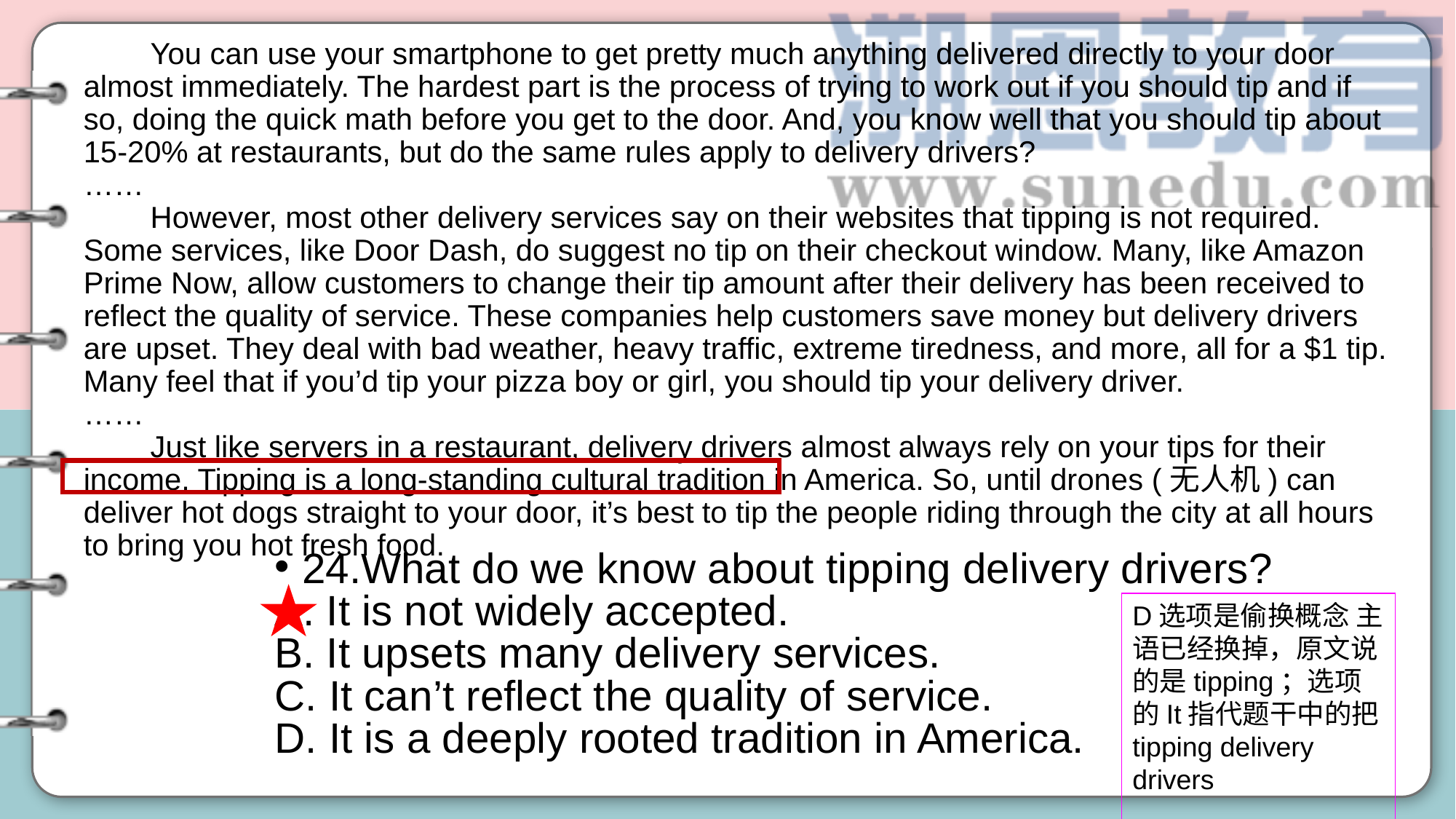

You can use your smartphone to get pretty much anything delivered directly to your door almost immediately. The hardest part is the process of trying to work out if you should tip and if so, doing the quick math before you get to the door. And, you know well that you should tip about 15-20% at restaurants, but do the same rules apply to delivery drivers?
……
        However, most other delivery services say on their websites that tipping is not required. Some services, like Door Dash, do suggest no tip on their checkout window. Many, like Amazon Prime Now, allow customers to change their tip amount after their delivery has been received to reflect the quality of service. These companies help customers save money but delivery drivers are upset. They deal with bad weather, heavy traffic, extreme tiredness, and more, all for a $1 tip. Many feel that if you’d tip your pizza boy or girl, you should tip your delivery driver.
……
        Just like servers in a restaurant, delivery drivers almost always rely on your tips for their income. Tipping is a long-standing cultural tradition in America. So, until drones (无人机) can deliver hot dogs straight to your door, it’s best to tip the people riding through the city at all hours to bring you hot fresh food.

24.What do we know about tipping delivery drivers?
A. It is not widely accepted.
B. It upsets many delivery services.
C. It can’t reflect the quality of service.
D. It is a deeply rooted tradition in America.

D选项是偷换概念 主语已经换掉，原文说的是tipping；选项的It指代题干中的把tipping delivery drivers